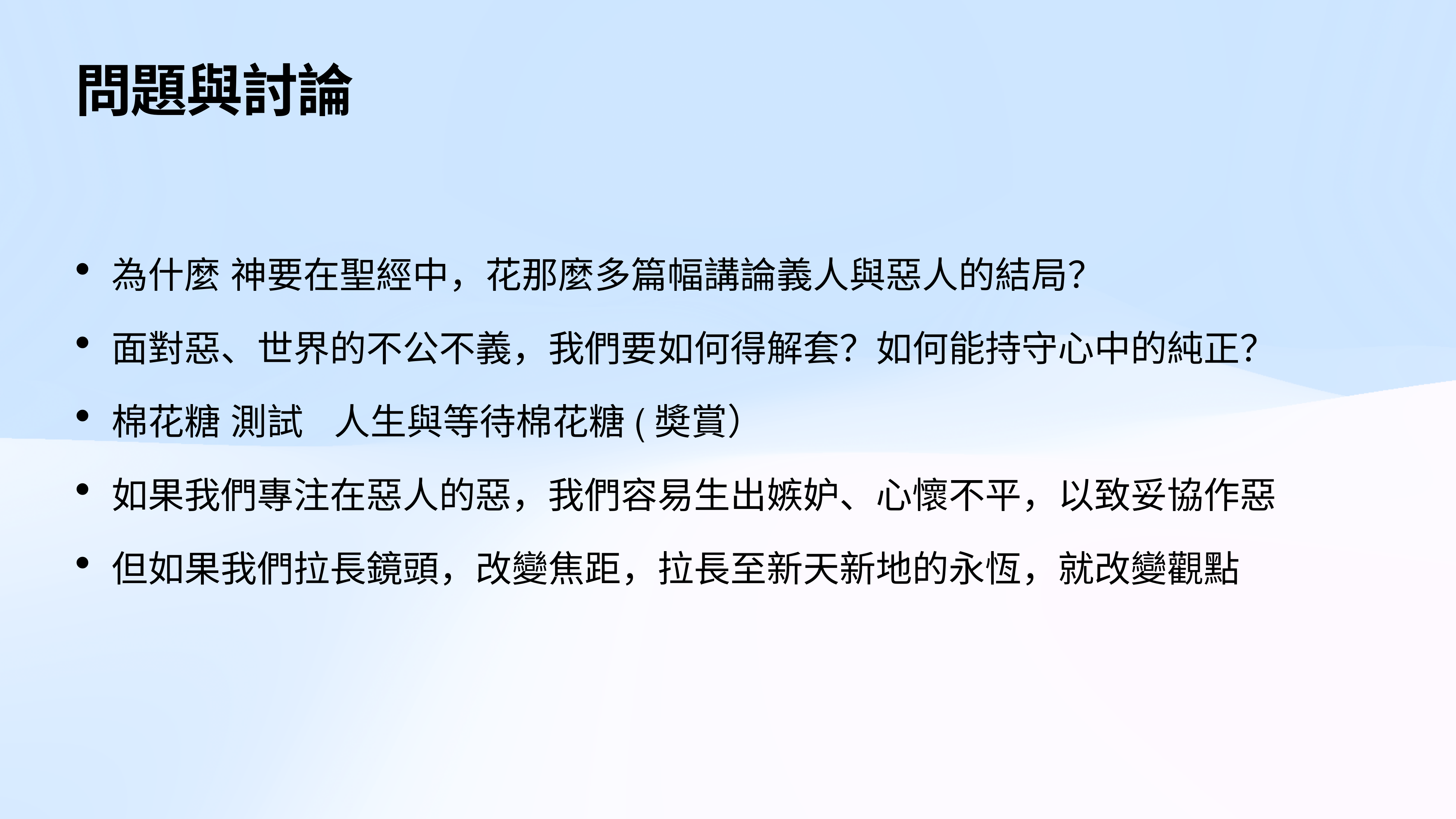

# 問題與討論
為什麼 神要在聖經中，花那麼多篇幅講論義人與惡人的結局？
面對惡、世界的不公不義，我們要如何得解套？如何能持守心中的純正？
棉花糖 測試   人生與等待棉花糖(奬賞）
如果我們專注在惡人的惡，我們容易生出嫉妒、心懷不平，以致妥協作惡
但如果我們拉長鏡頭，改變焦距，拉長至新天新地的永恆，就改變觀點